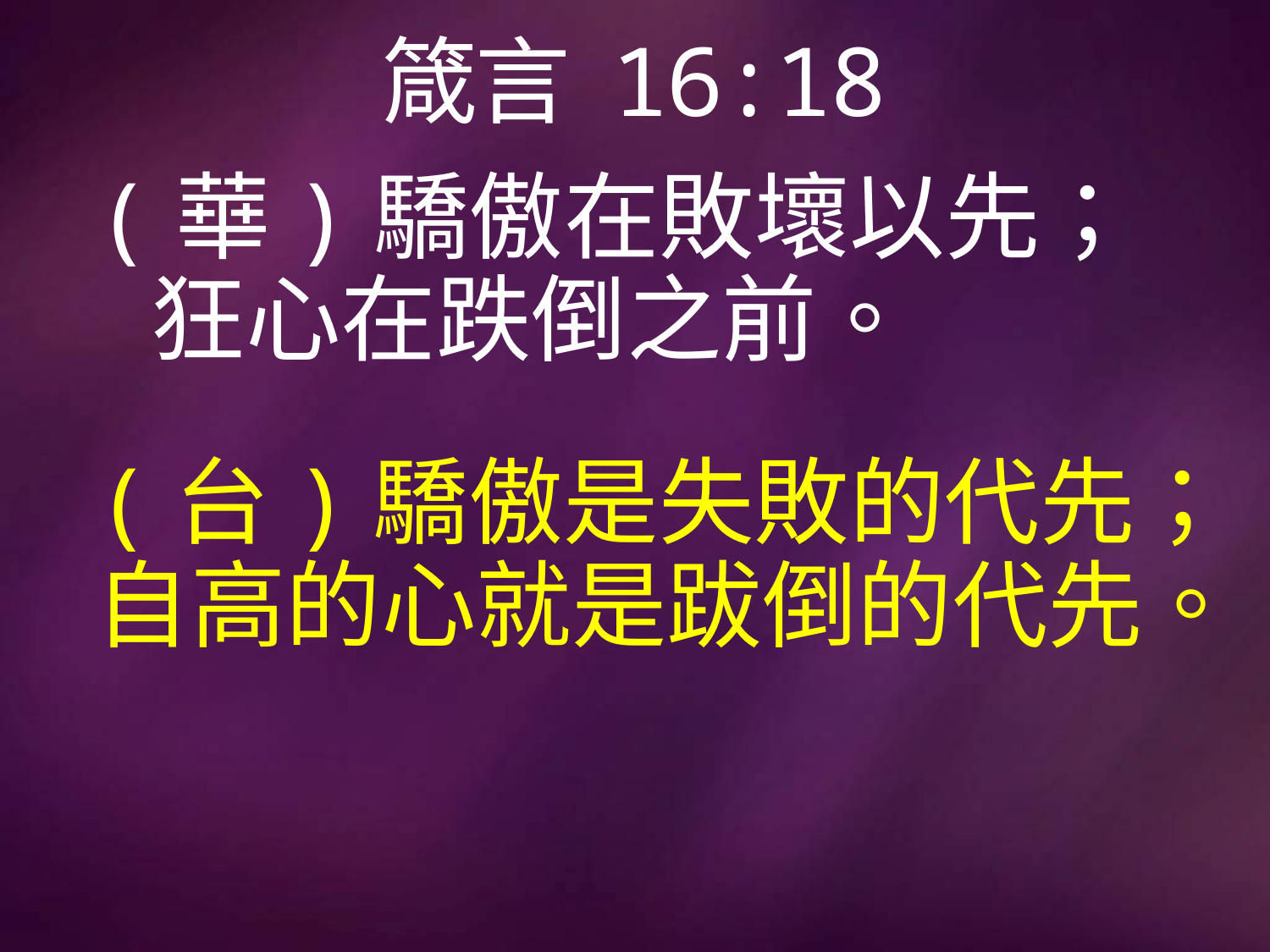

# 箴言 16:18
(華)驕傲在敗壞以先；狂心在跌倒之前。
(台)驕傲是失敗的代先；自高的心就是跋倒的代先。